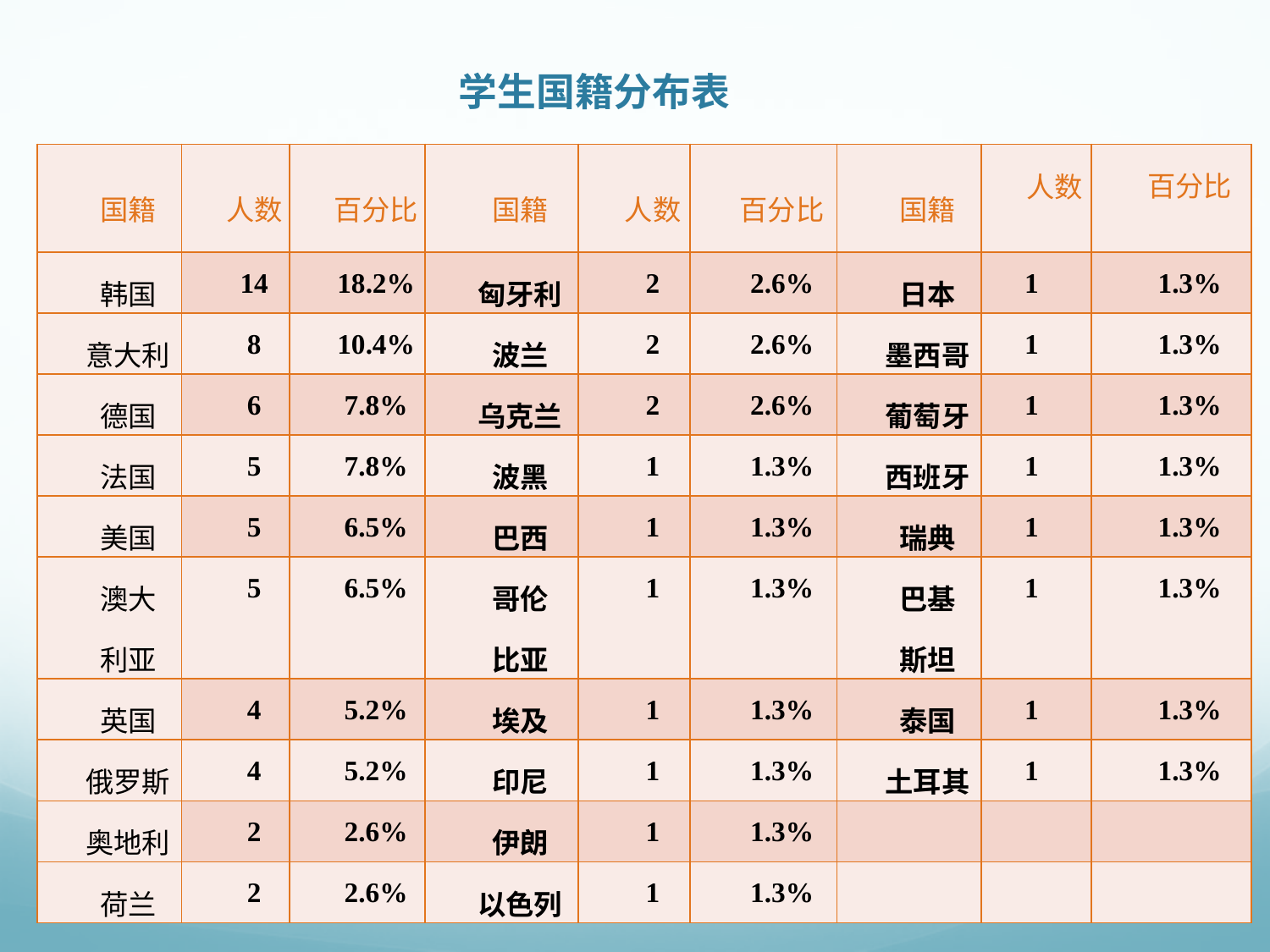

# 学生国籍分布表
| 国籍 | 人数 | 百分比 | 国籍 | 人数 | 百分比 | 国籍 | 人数 | 百分比 |
| --- | --- | --- | --- | --- | --- | --- | --- | --- |
| 韩国 | 14 | 18.2% | 匈牙利 | 2 | 2.6% | 日本 | 1 | 1.3% |
| 意大利 | 8 | 10.4% | 波兰 | 2 | 2.6% | 墨西哥 | 1 | 1.3% |
| 德国 | 6 | 7.8% | 乌克兰 | 2 | 2.6% | 葡萄牙 | 1 | 1.3% |
| 法国 | 5 | 7.8% | 波黑 | 1 | 1.3% | 西班牙 | 1 | 1.3% |
| 美国 | 5 | 6.5% | 巴西 | 1 | 1.3% | 瑞典 | 1 | 1.3% |
| 澳大 利亚 | 5 | 6.5% | 哥伦 比亚 | 1 | 1.3% | 巴基 斯坦 | 1 | 1.3% |
| 英国 | 4 | 5.2% | 埃及 | 1 | 1.3% | 泰国 | 1 | 1.3% |
| 俄罗斯 | 4 | 5.2% | 印尼 | 1 | 1.3% | 土耳其 | 1 | 1.3% |
| 奥地利 | 2 | 2.6% | 伊朗 | 1 | 1.3% |  |  |  |
| 荷兰 | 2 | 2.6% | 以色列 | 1 | 1.3% |  |  |  |